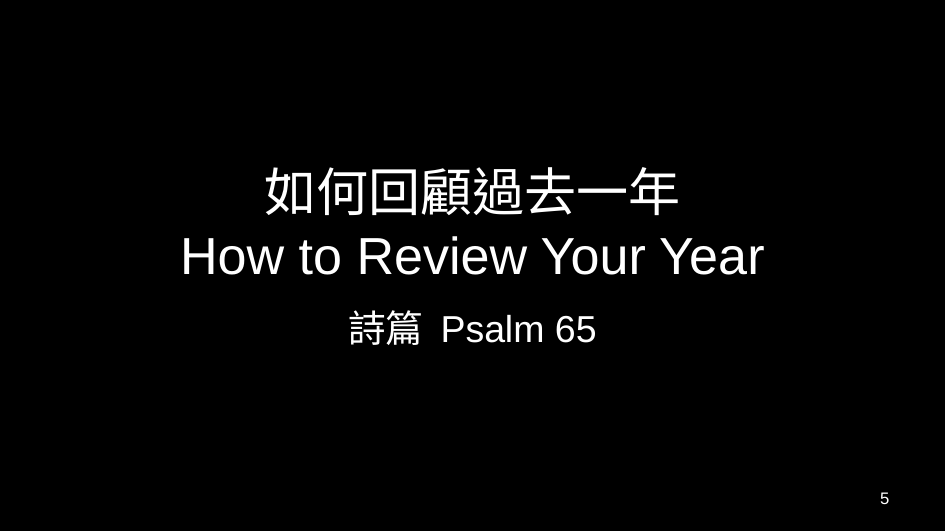

# 如何回顧過去一年 How to Review Your Year
詩篇 Psalm 65
5